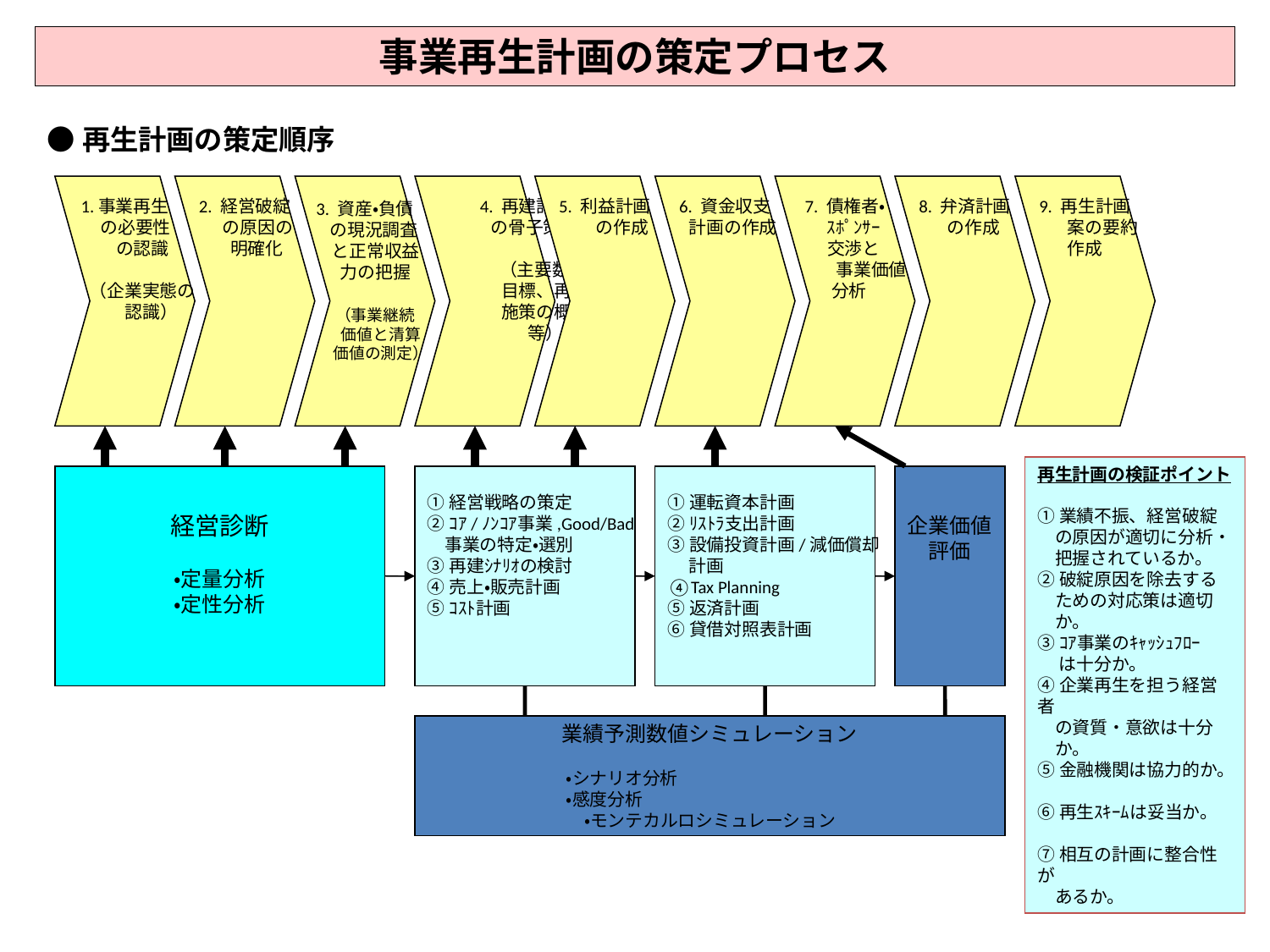

# 事業再生計画の策定プロセス
●再生計画の策定順序
1.事業再生
　 の必要性
　　の認識

　　（企業実態の
　　　認識）

2. 経営破綻
　  の原因の
     明確化

3. 資産・負債
　の現況調査
　 と正常収益
    力の把握

    （事業継続
　　価値と清算
　　価値の測定）

4. 再建計画
　の骨子策定

　　（主要数値
　　 目標、再建
　　 施策の概要
　　 等）

5. 利益計画
　　の作成

6. 資金収支
   計画の作成

7. 債権者・
　ｽﾎﾟﾝｻｰ
　交渉と
　　　事業価値
 分析

8. 弁済計画
　の作成

9. 再生計画
　　案の要約
作成

再生計画の検証ポイント

①業績不振、経営破綻
　の原因が適切に分析・
　把握されているか。
②破綻原因を除去する
　ための対応策は適切
　か。
③ｺｱ事業のｷｬｯｼｭﾌﾛｰ
　 は十分か。
④企業再生を担う経営者
　の資質・意欲は十分
　か。
⑤金融機関は協力的か。

⑥再生ｽｷｰﾑは妥当か。

⑦相互の計画に整合性が
　あるか。

経営診断

・定量分析
・定性分析

①経営戦略の策定
②ｺｱ/ﾉﾝｺｱ事業,Good/Bad
　事業の特定・選別
③再建ｼﾅﾘｵの検討
④売上・販売計画
⑤ｺｽﾄ計画

①運転資本計画
②ﾘｽﾄﾗ支出計画
③設備投資計画/減価償却
　 計画
④Tax Planning
⑤返済計画
⑥貸借対照表計画

企業価値
評価

業績予測数値シミュレーション

・シナリオ分析
・感度分析
・モンテカルロシミュレーション